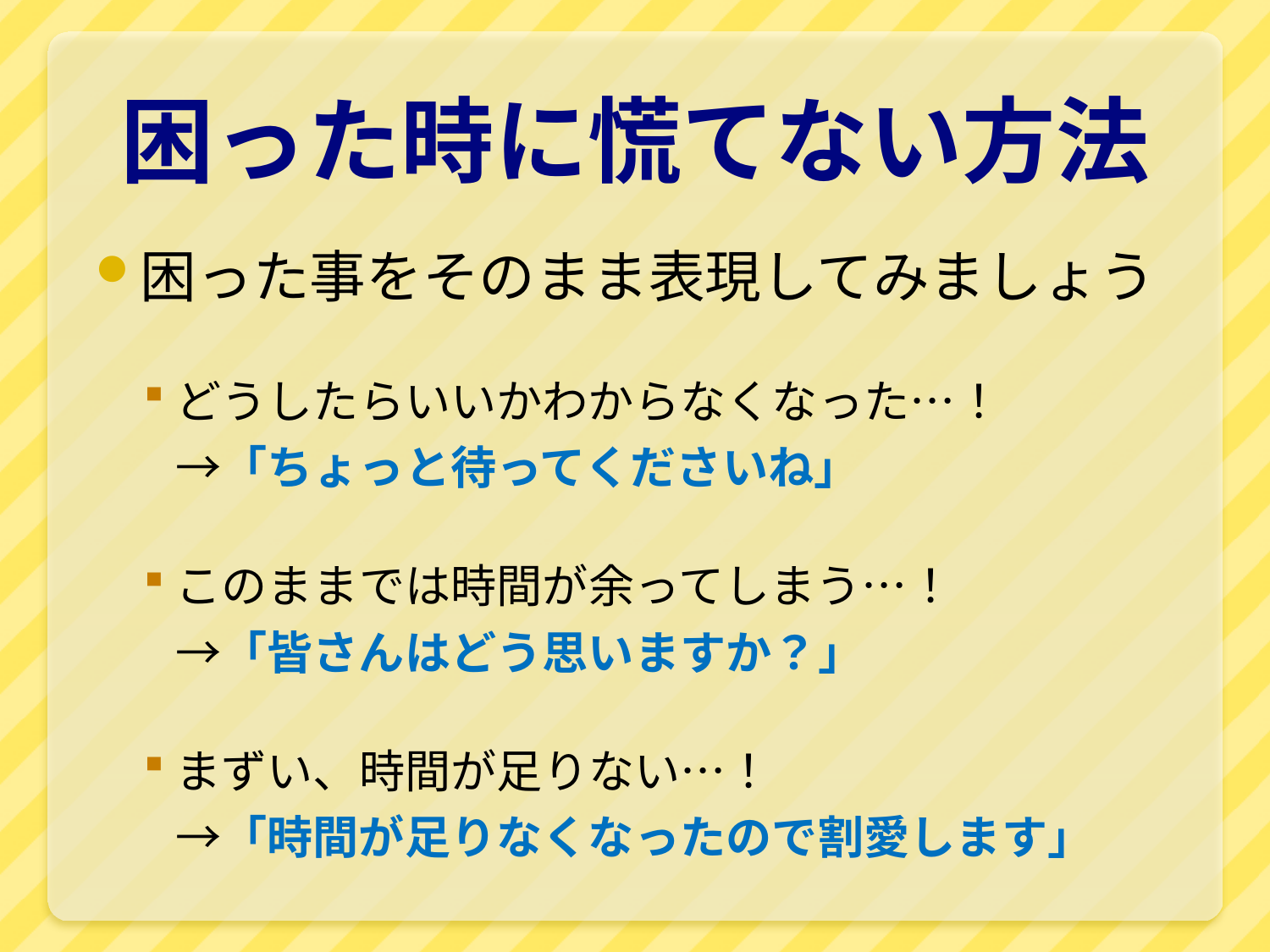

# 困った時に慌てない方法
困った事をそのまま表現してみましょう
どうしたらいいかわからなくなった…！
→「ちょっと待ってくださいね」
このままでは時間が余ってしまう…！
→「皆さんはどう思いますか？」
まずい、時間が足りない…！
→「時間が足りなくなったので割愛します」